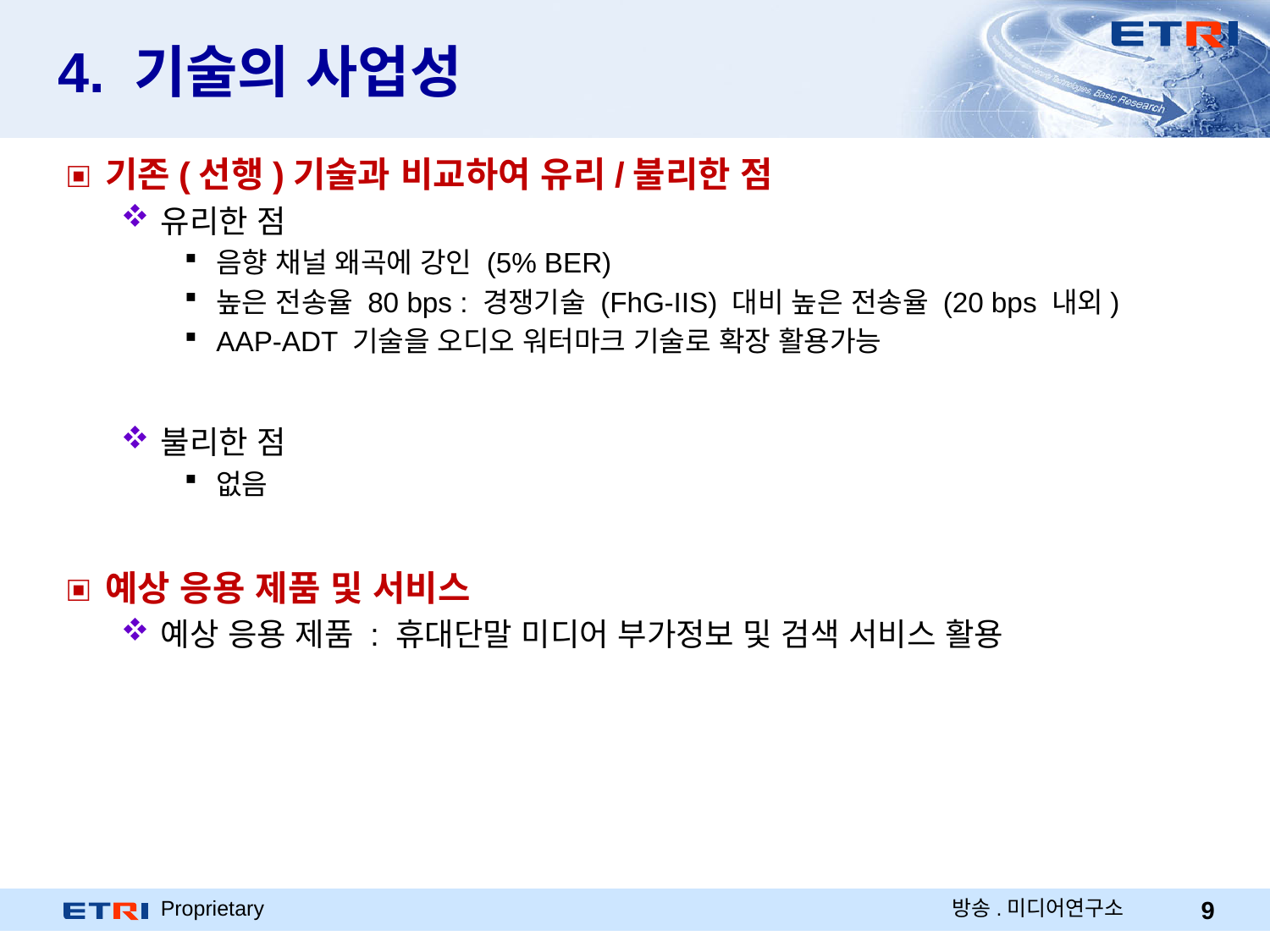

# 4. 기술의 사업성
기존(선행)기술과 비교하여 유리/불리한 점
유리한 점
음향 채널 왜곡에 강인 (5% BER)
높은 전송율 80 bps : 경쟁기술 (FhG-IIS) 대비 높은 전송율 (20 bps 내외)
AAP-ADT 기술을 오디오 워터마크 기술로 확장 활용가능

불리한 점
없음

예상 응용 제품 및 서비스
예상 응용 제품 : 휴대단말 미디어 부가정보 및 검색 서비스 활용
방송.미디어연구소
9